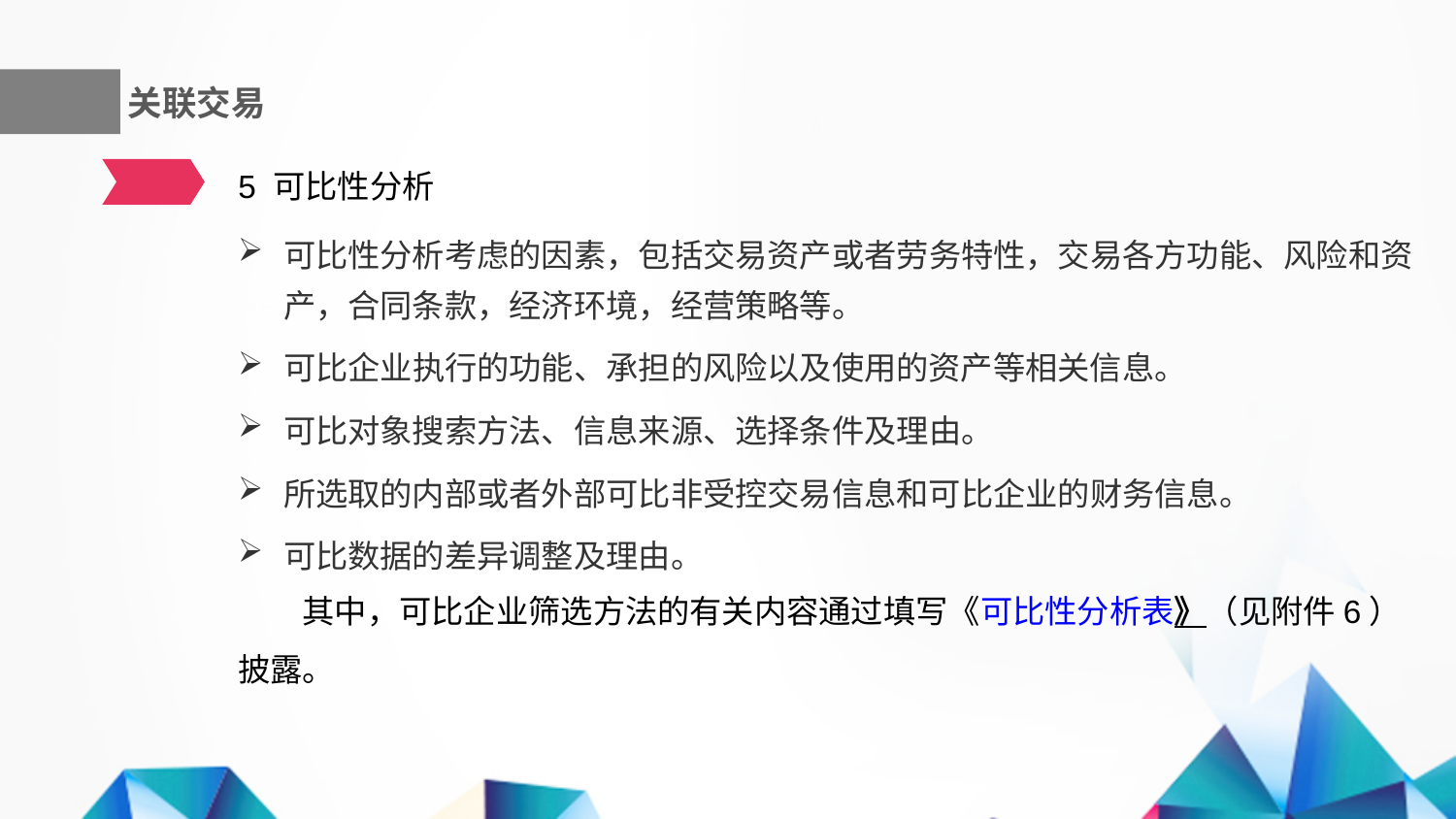

关联交易

 5 可比性分析
可比性分析考虑的因素，包括交易资产或者劳务特性，交易各方功能、风险和资产，合同条款，经济环境，经营策略等。
可比企业执行的功能、承担的风险以及使用的资产等相关信息。
可比对象搜索方法、信息来源、选择条件及理由。
所选取的内部或者外部可比非受控交易信息和可比企业的财务信息。
可比数据的差异调整及理由。
其中，可比企业筛选方法的有关内容通过填写《可比性分析表》（见附件6）披露。